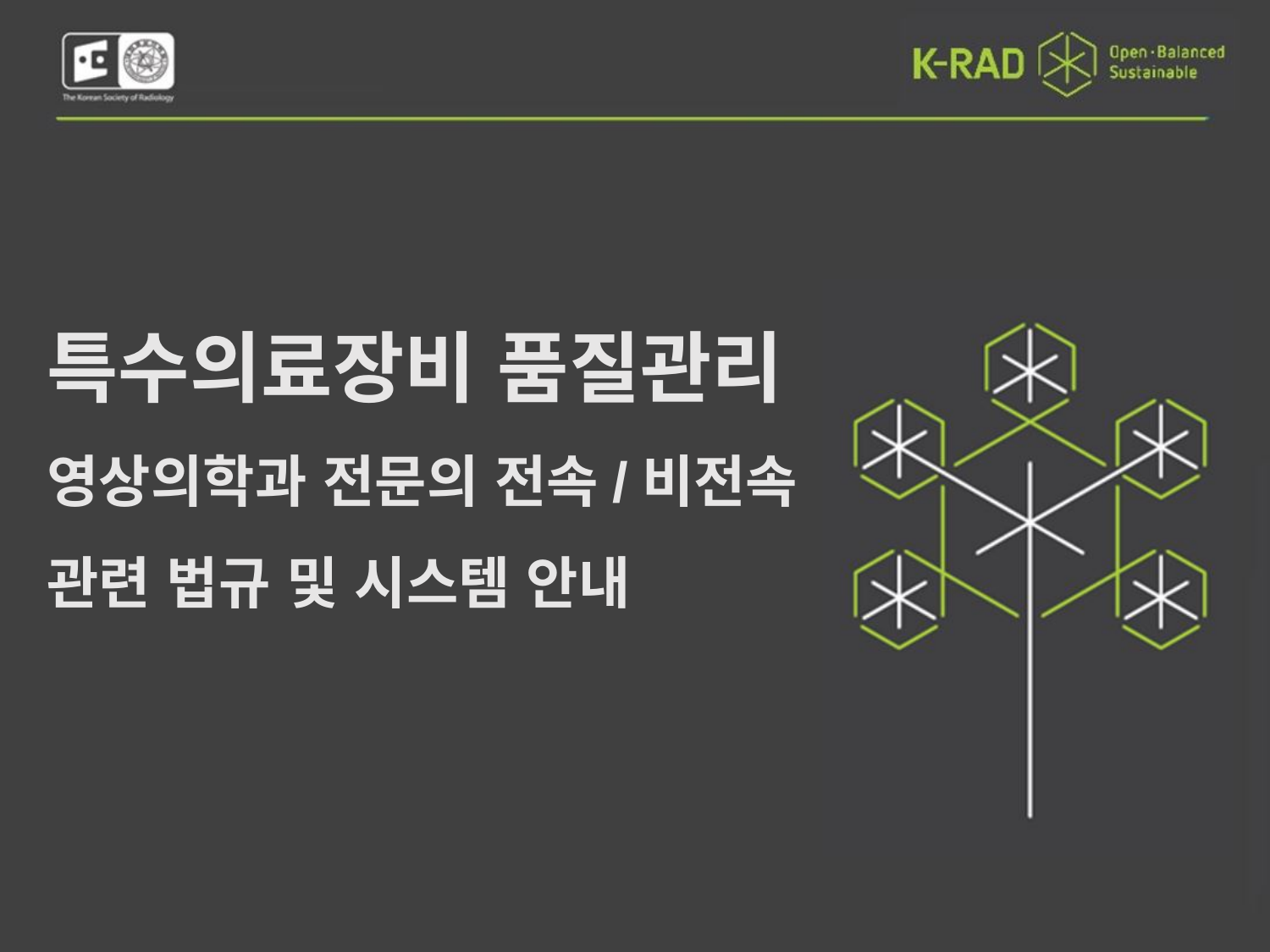

특수의료장비 품질관리
영상의학과 전문의 전속/비전속
관련 법규 및 시스템 안내